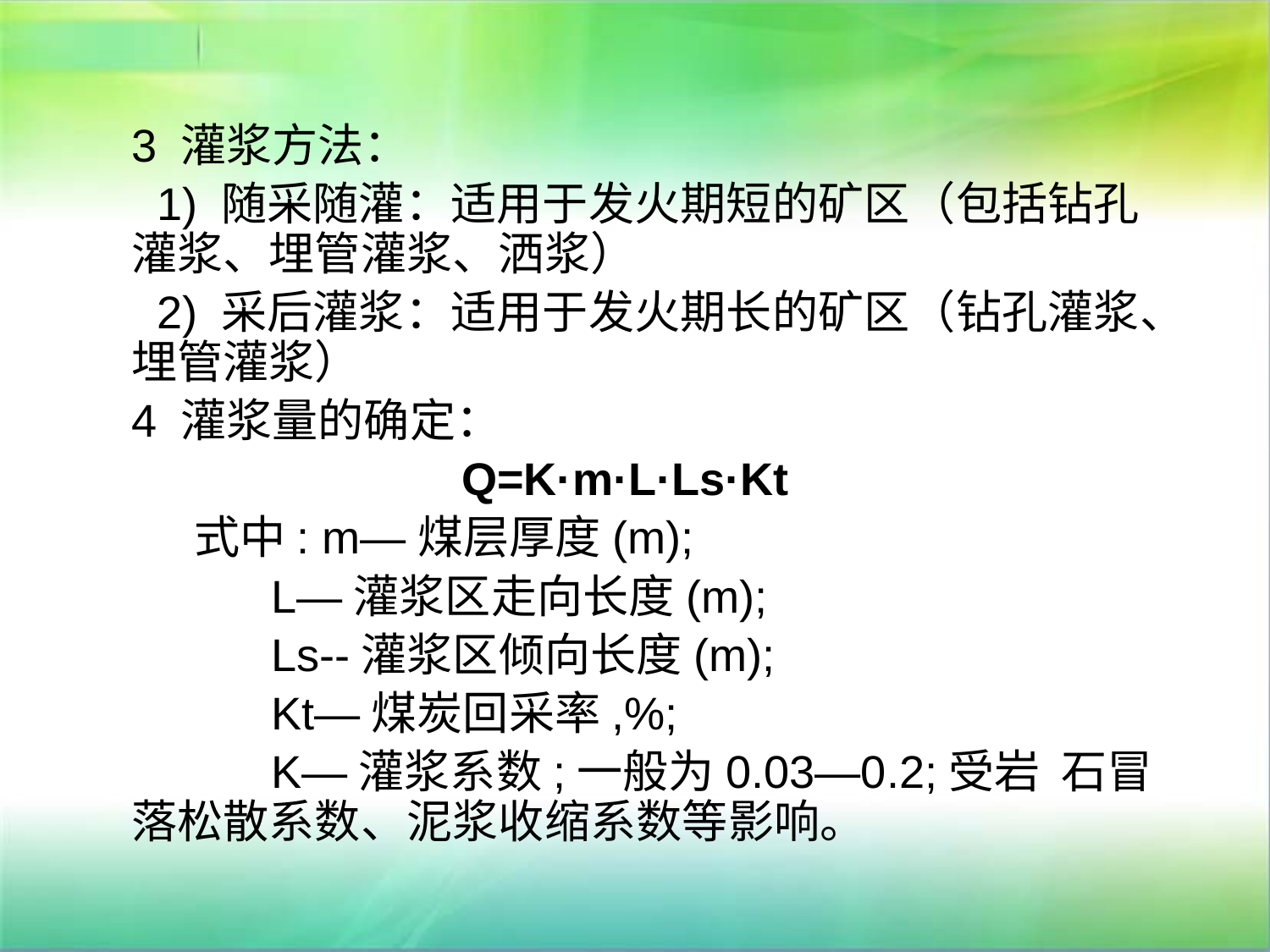

3 灌浆方法：
  1) 随采随灌：适用于发火期短的矿区（包括钻孔灌浆、埋管灌浆、洒浆）
  2) 采后灌浆：适用于发火期长的矿区（钻孔灌浆、埋管灌浆）
4 灌浆量的确定：
	   	      Q=K·m·L·Ls·Kt
     式中: m—煤层厚度(m);
           L—灌浆区走向长度(m);
           Ls--灌浆区倾向长度(m);
           Kt—煤炭回采率,%;
           K—灌浆系数;一般为0.03—0.2;受岩  石冒落松散系数、泥浆收缩系数等影响。